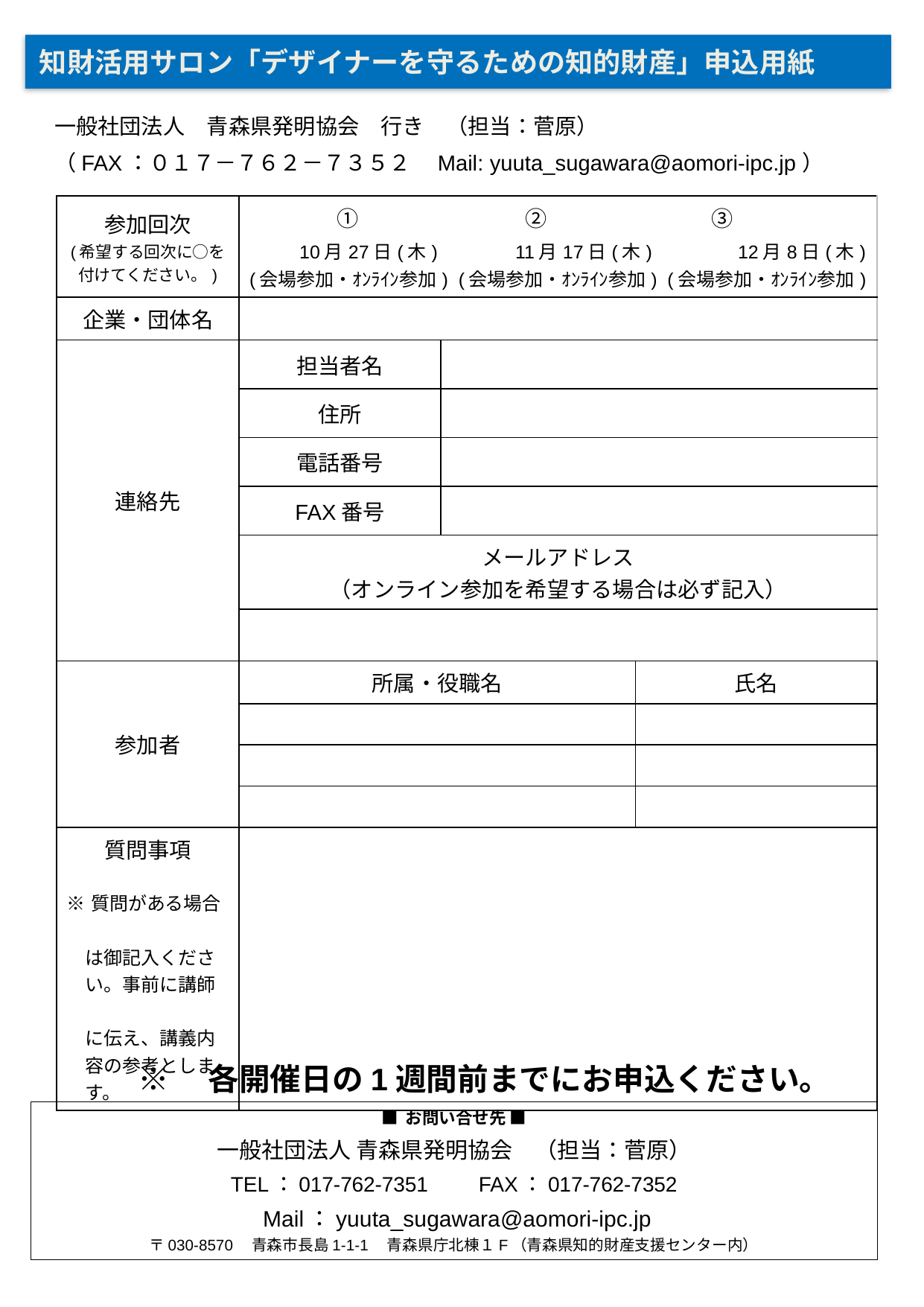

10社限定！
知財活用サロン「デザイナーを守るための知的財産」申込用紙
一般社団法人　青森県発明協会　行き　（担当：菅原）
（FAX：０１７－７６２－７３５２　Mail: yuuta_sugawara@aomori-ipc.jp）
| 参加回次 (希望する回次に○を付けてください。) | ①　　　　 　　　 ②　　　　　 　 ③ 　　10月27日(木)　　　 11月17日(木)　　　 12月8日(木) (会場参加・ｵﾝﾗｲﾝ参加) (会場参加・ｵﾝﾗｲﾝ参加) (会場参加・ｵﾝﾗｲﾝ参加) |  |  |
| --- | --- | --- | --- |
| 企業・団体名 |  |  |  |
| 連絡先 | 担当者名 |  |  |
|  | 住所 |  |  |
|  | 電話番号 |  |  |
|  | FAX番号 |  |  |
|  | メールアドレス （オンライン参加を希望する場合は必ず記入） |  |  |
|  |  |  |  |
| 参加者 | 所属・役職名 |  | 氏名 |
|  |  |  |  |
|  |  |  |  |
|  |  |  |  |
| 質問事項 ※質問がある場合　 　は御記入くださ 　い。事前に講師　 　に伝え、講義内 　容の参考としま 　す。 |  |  |  |
※　各開催日の1週間前までにお申込ください。
■ お問い合せ先 ■
一般社団法人 青森県発明協会　（担当：菅原）
TEL：017-762-7351　　FAX：017-762-7352
 Mail：yuuta_sugawara@aomori-ipc.jp
〒030-8570　青森市長島1-1-1　青森県庁北棟１F（青森県知的財産支援センター内）